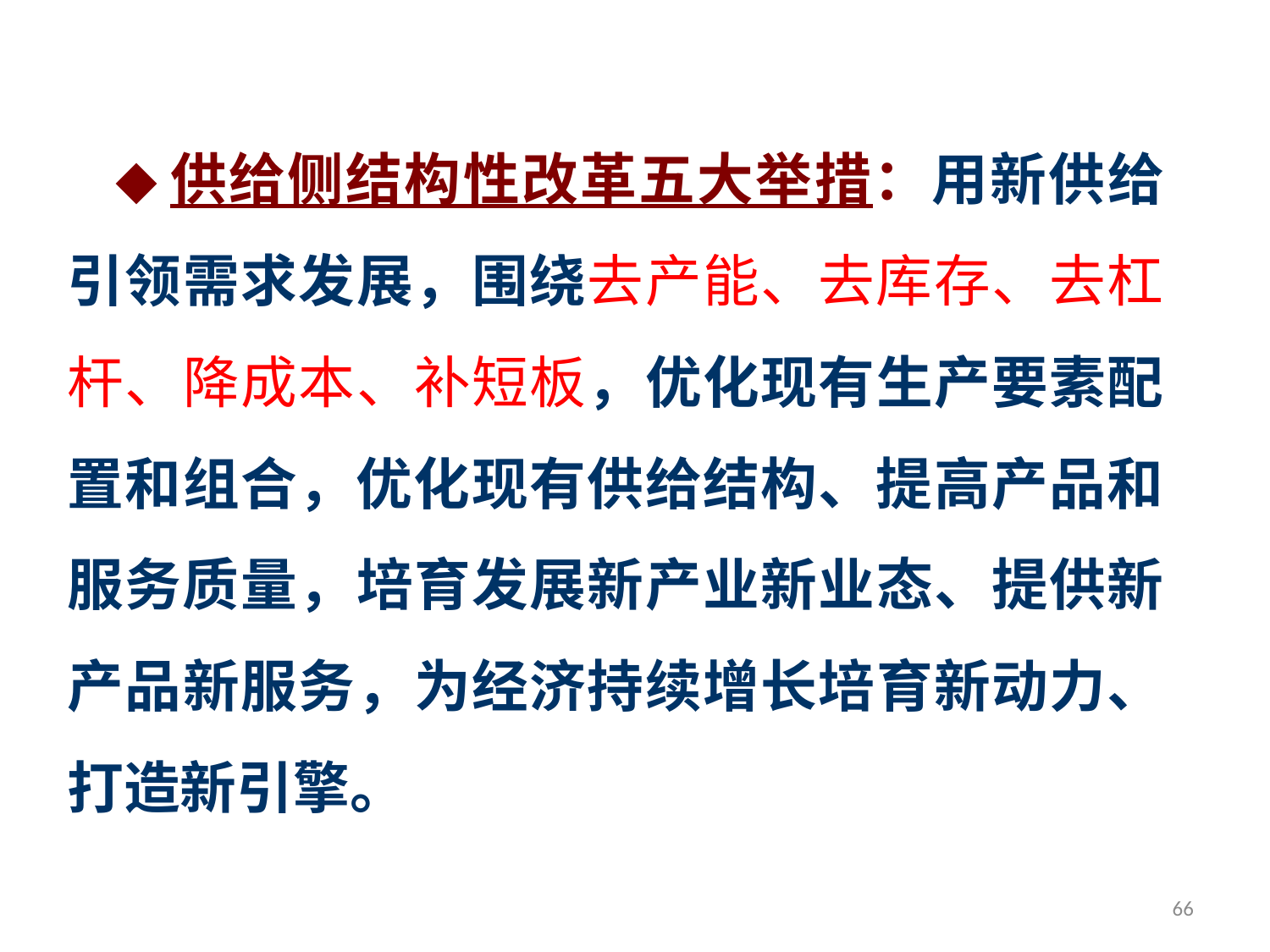

◆供给侧结构性改革五大举措：用新供给引领需求发展，围绕去产能、去库存、去杠杆、降成本、补短板，优化现有生产要素配置和组合，优化现有供给结构、提高产品和服务质量，培育发展新产业新业态、提供新产品新服务，为经济持续增长培育新动力、打造新引擎。
66